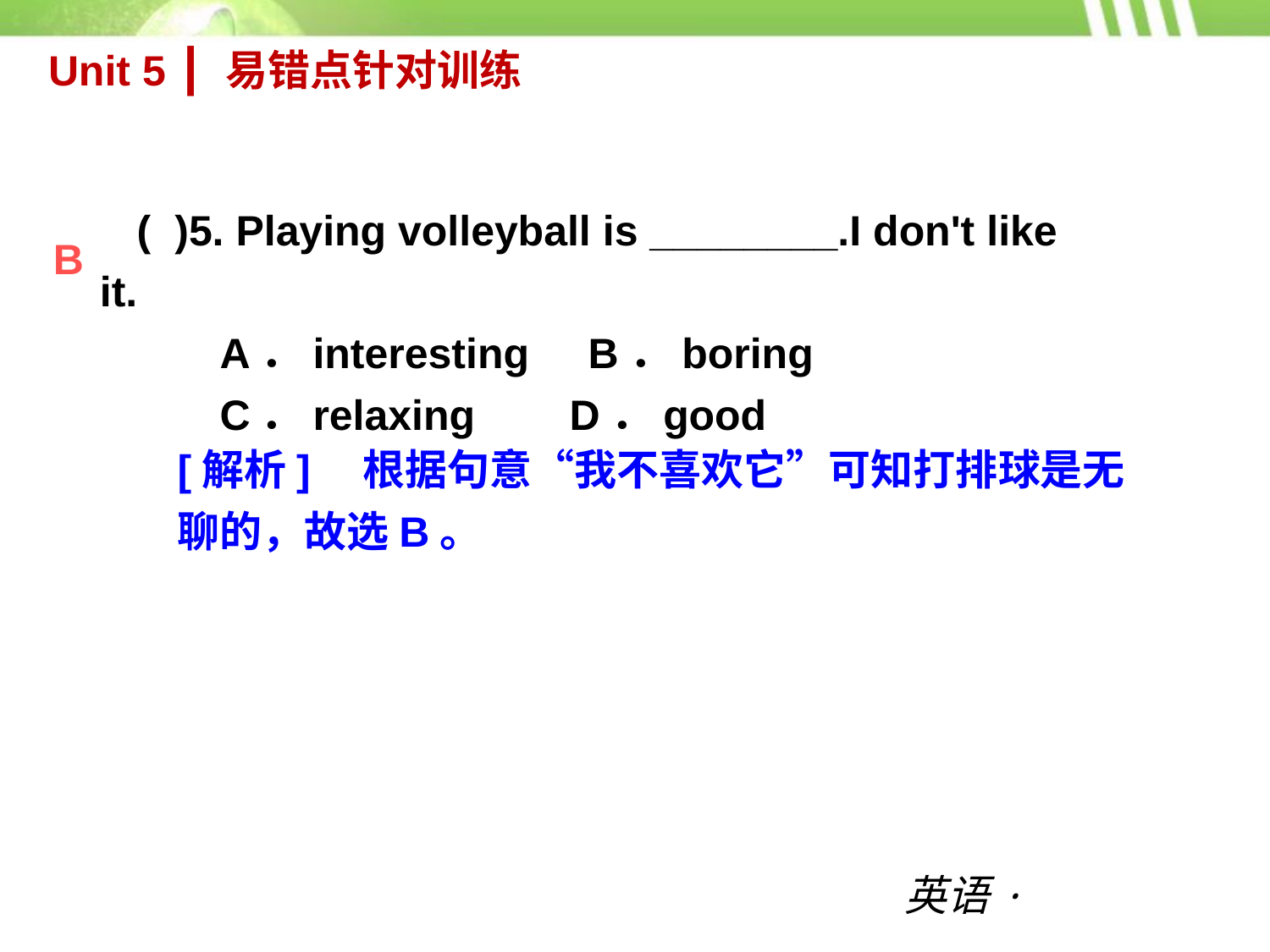

Unit 5 ┃ 易错点针对训练
(  )5. Playing volleyball is ________.I don't like it.
       A．interesting     B．boring
       C．relaxing        D．good

B
[解析]　根据句意“我不喜欢它”可知打排球是无聊的，故选B。
英语·新课标（RJ）